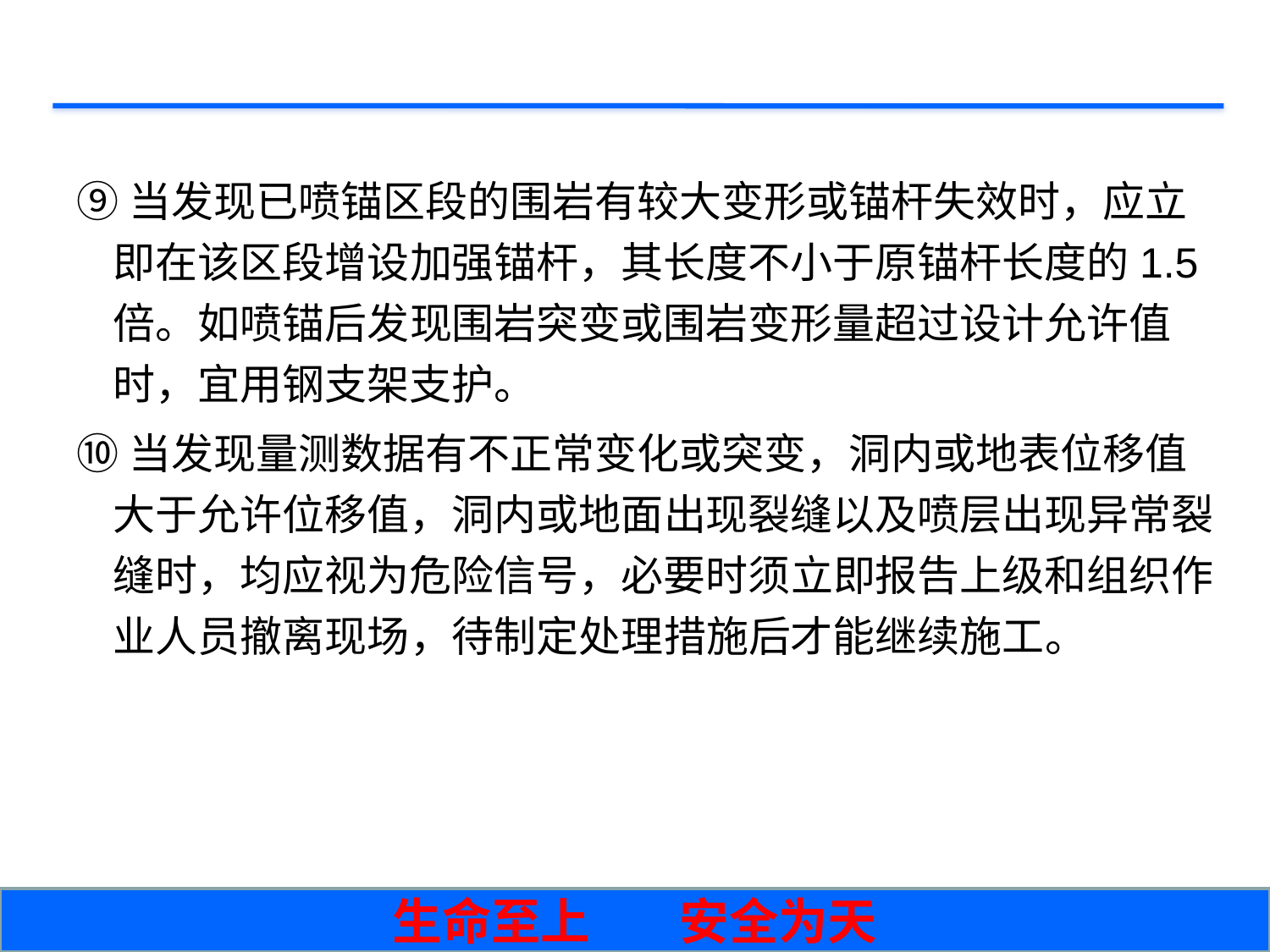

⑨当发现已喷锚区段的围岩有较大变形或锚杆失效时，应立即在该区段增设加强锚杆，其长度不小于原锚杆长度的1.5倍。如喷锚后发现围岩突变或围岩变形量超过设计允许值时，宜用钢支架支护。
⑩当发现量测数据有不正常变化或突变，洞内或地表位移值大于允许位移值，洞内或地面出现裂缝以及喷层出现异常裂缝时，均应视为危险信号，必要时须立即报告上级和组织作业人员撤离现场，待制定处理措施后才能继续施工。